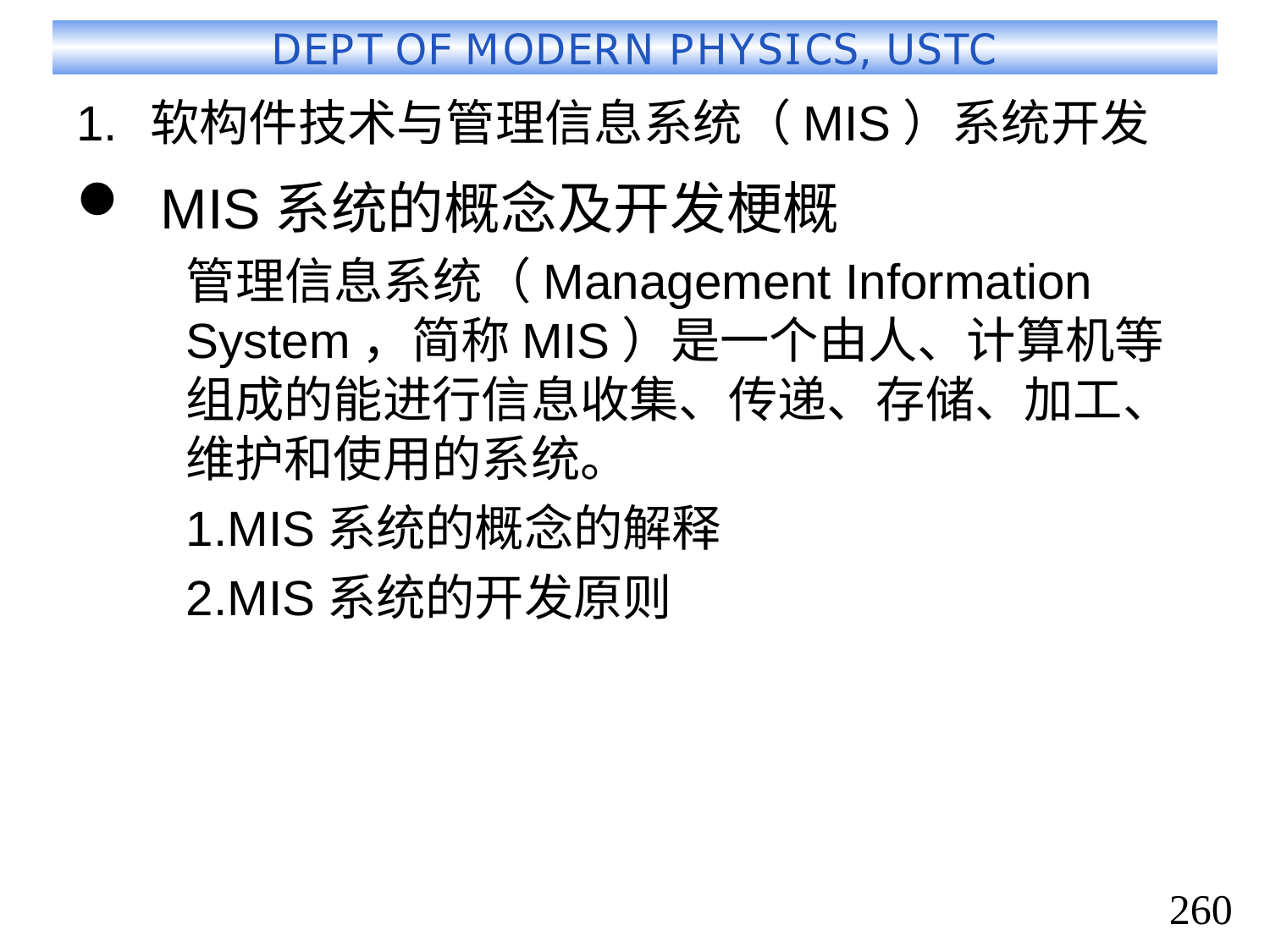

# 软构件技术与管理信息系统（MIS）系统开发
MIS系统的概念及开发梗概
管理信息系统（Management Information System，简称MIS）是一个由人、计算机等组成的能进行信息收集、传递、存储、加工、维护和使用的系统。
MIS系统的概念的解释
MIS系统的开发原则